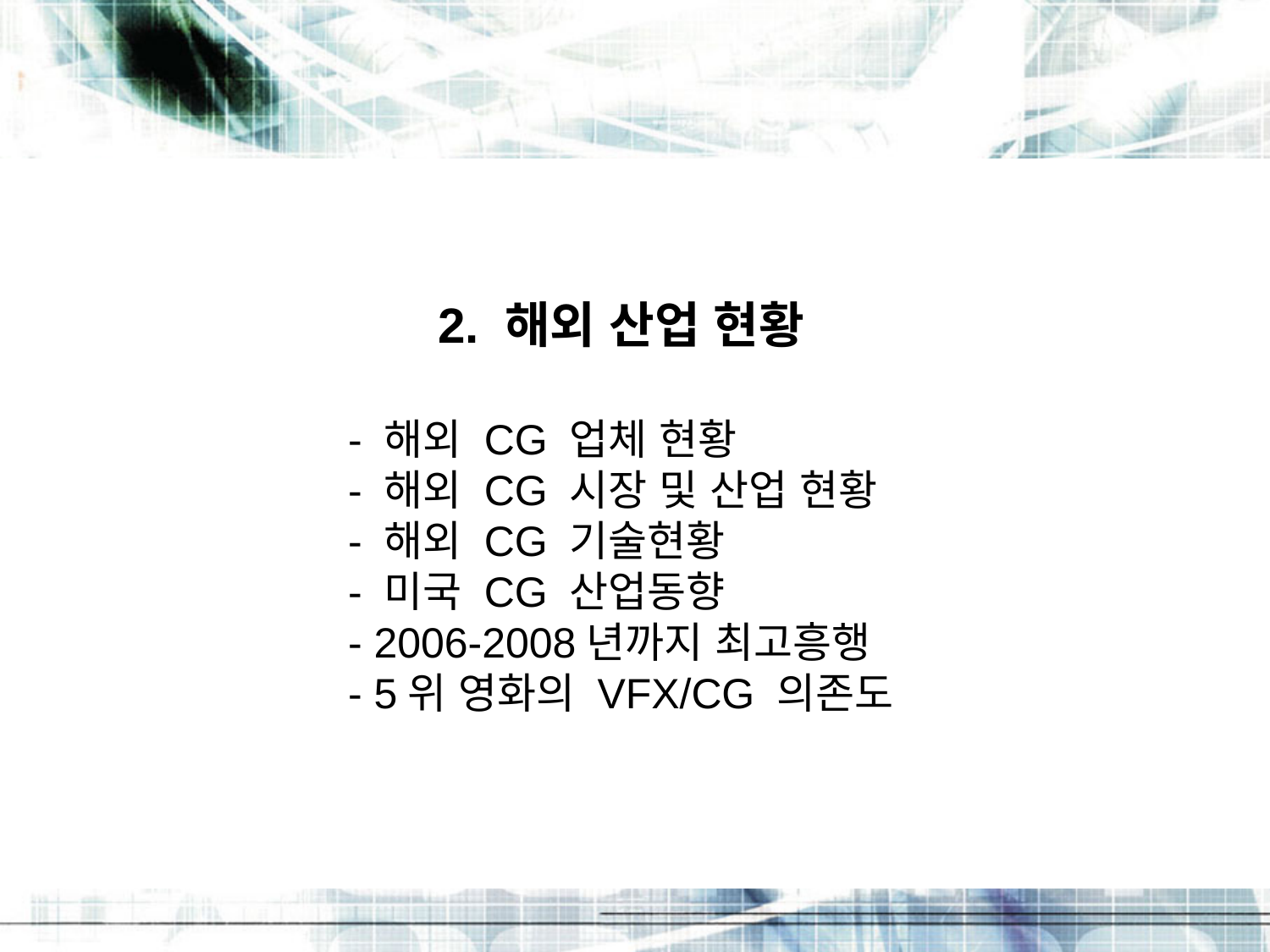

2. 해외 산업 현황

- 해외 CG 업체 현황
- 해외 CG 시장 및 산업 현황
- 해외 CG 기술현황
- 미국 CG 산업동향
- 2006-2008년까지 최고흥행
- 5위 영화의 VFX/CG 의존도